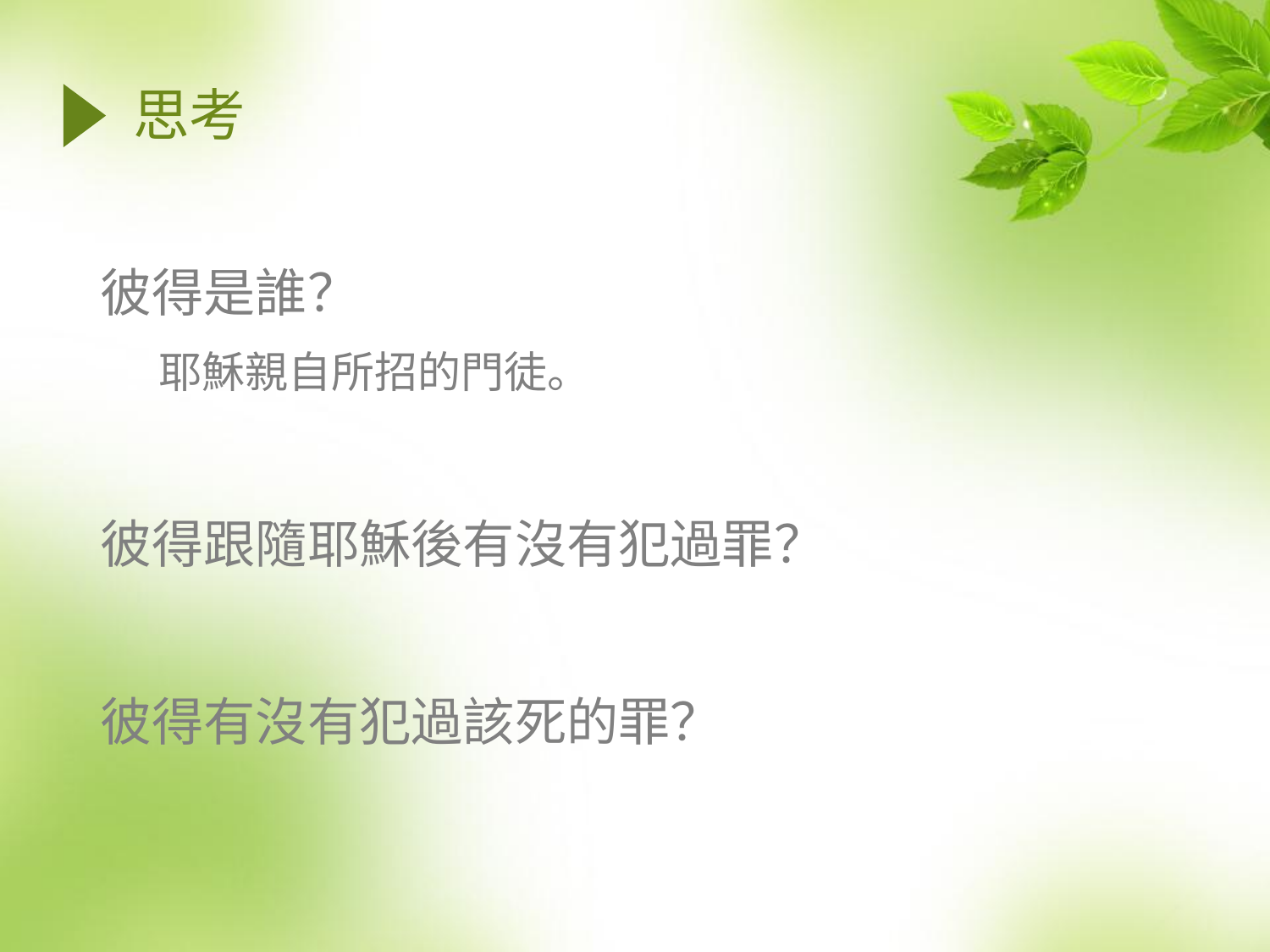

# 思考
彼得是誰？
耶穌親自所招的門徒。

彼得跟隨耶穌後有沒有犯過罪？

彼得有沒有犯過該死的罪？